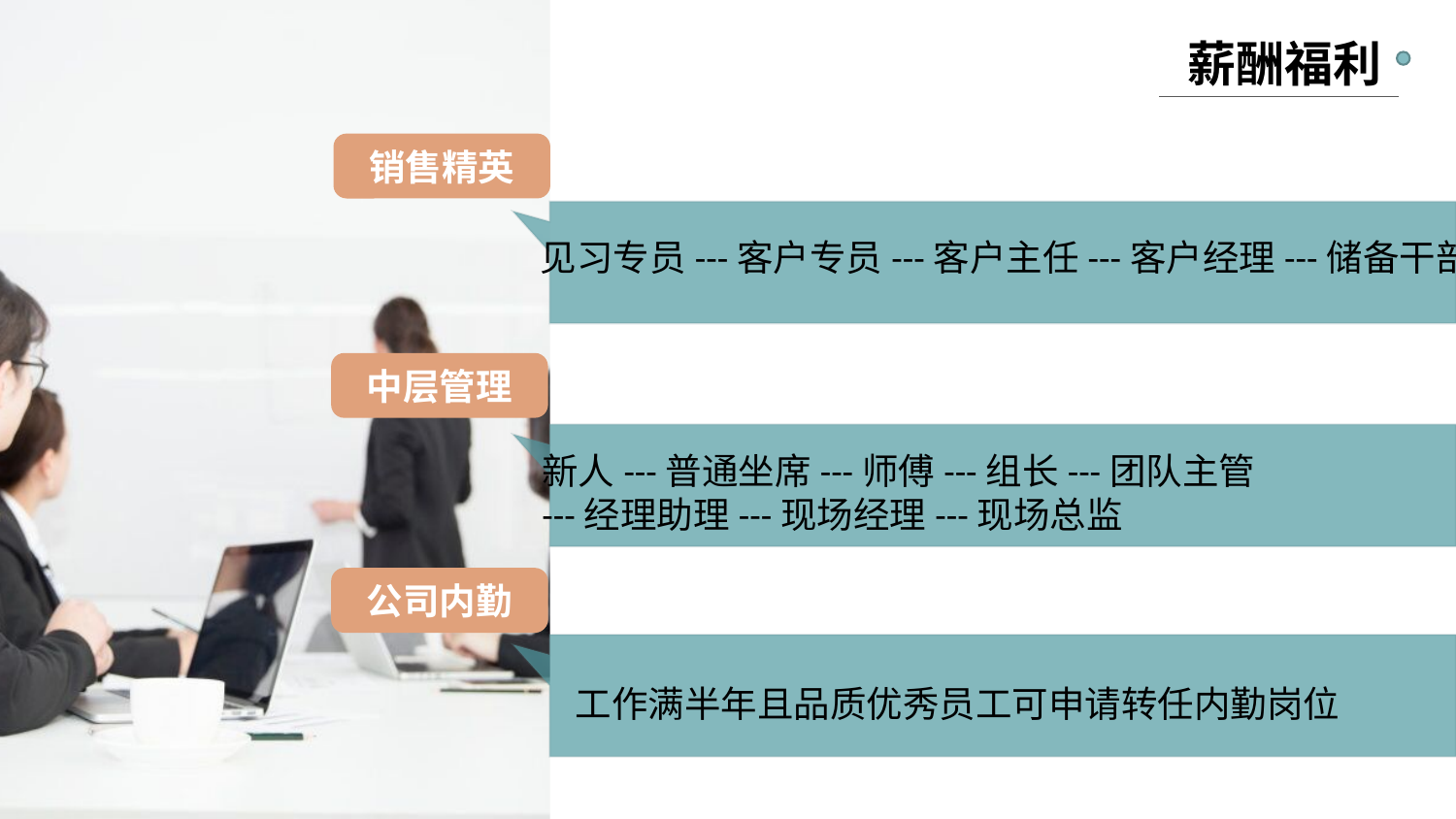

薪酬福利
销售精英

见习专员---客户专员---客户主任---客户经理---储备干部

中层管理

新人---普通坐席---师傅---组长---团队主管
---经理助理---现场经理---现场总监

公司内勤

工作满半年且品质优秀员工可申请转任内勤岗位